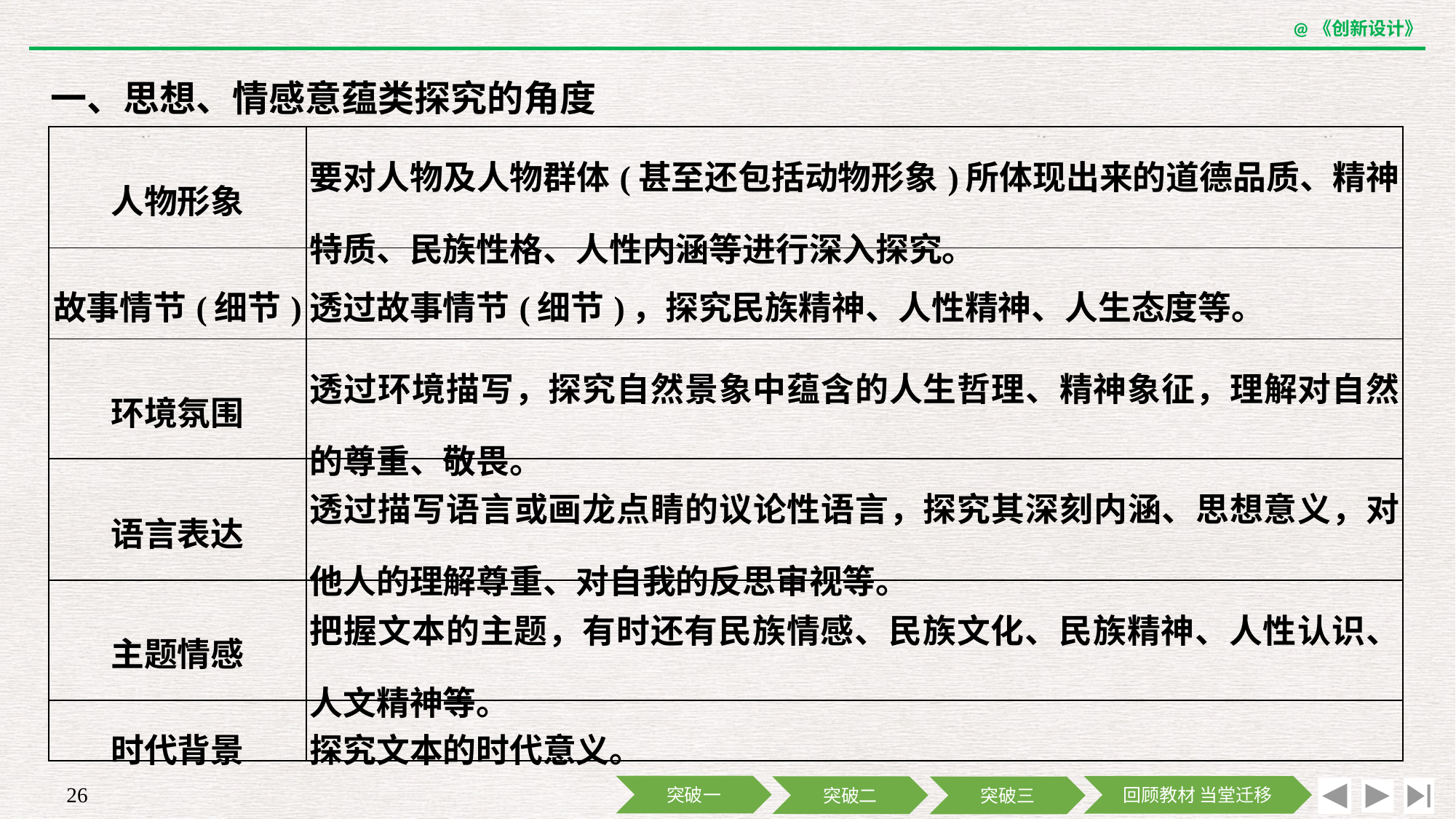

一、思想、情感意蕴类探究的角度
| 人物形象 | 要对人物及人物群体(甚至还包括动物形象)所体现出来的道德品质、精神特质、民族性格、人性内涵等进行深入探究。 |
| --- | --- |
| 故事情节(细节) | 透过故事情节(细节)，探究民族精神、人性精神、人生态度等。 |
| 环境氛围 | 透过环境描写，探究自然景象中蕴含的人生哲理、精神象征，理解对自然的尊重、敬畏。 |
| 语言表达 | 透过描写语言或画龙点睛的议论性语言，探究其深刻内涵、思想意义，对他人的理解尊重、对自我的反思审视等。 |
| 主题情感 | 把握文本的主题，有时还有民族情感、民族文化、民族精神、人性认识、人文精神等。 |
| 时代背景 | 探究文本的时代意义。 |